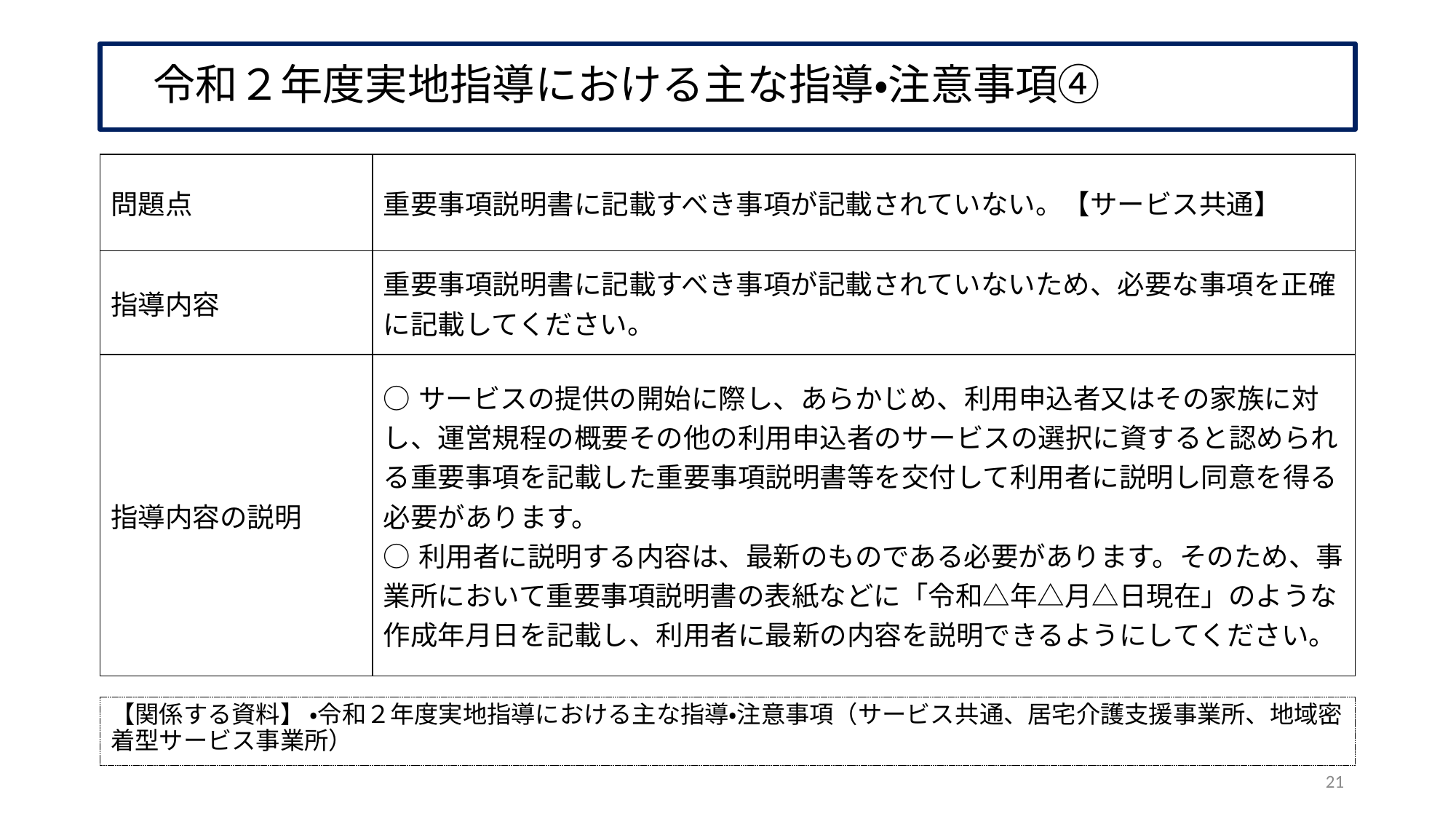

# 令和２年度実地指導における主な指導・注意事項④
| 問題点 | 重要事項説明書に記載すべき事項が記載されていない。【サービス共通】 |
| --- | --- |
| 指導内容 | 重要事項説明書に記載すべき事項が記載されていないため、必要な事項を正確に記載してください。 |
| 指導内容の説明 | ○サービスの提供の開始に際し、あらかじめ、利用申込者又はその家族に対し、運営規程の概要その他の利用申込者のサービスの選択に資すると認められる重要事項を記載した重要事項説明書等を交付して利用者に説明し同意を得る必要があります。 ○利用者に説明する内容は、最新のものである必要があります。そのため、事業所において重要事項説明書の表紙などに「令和△年△月△日現在」のような作成年月日を記載し、利用者に最新の内容を説明できるようにしてください。 |
【関係する資料】 ・令和２年度実地指導における主な指導・注意事項（サービス共通、居宅介護支援事業所、地域密着型サービス事業所）
21